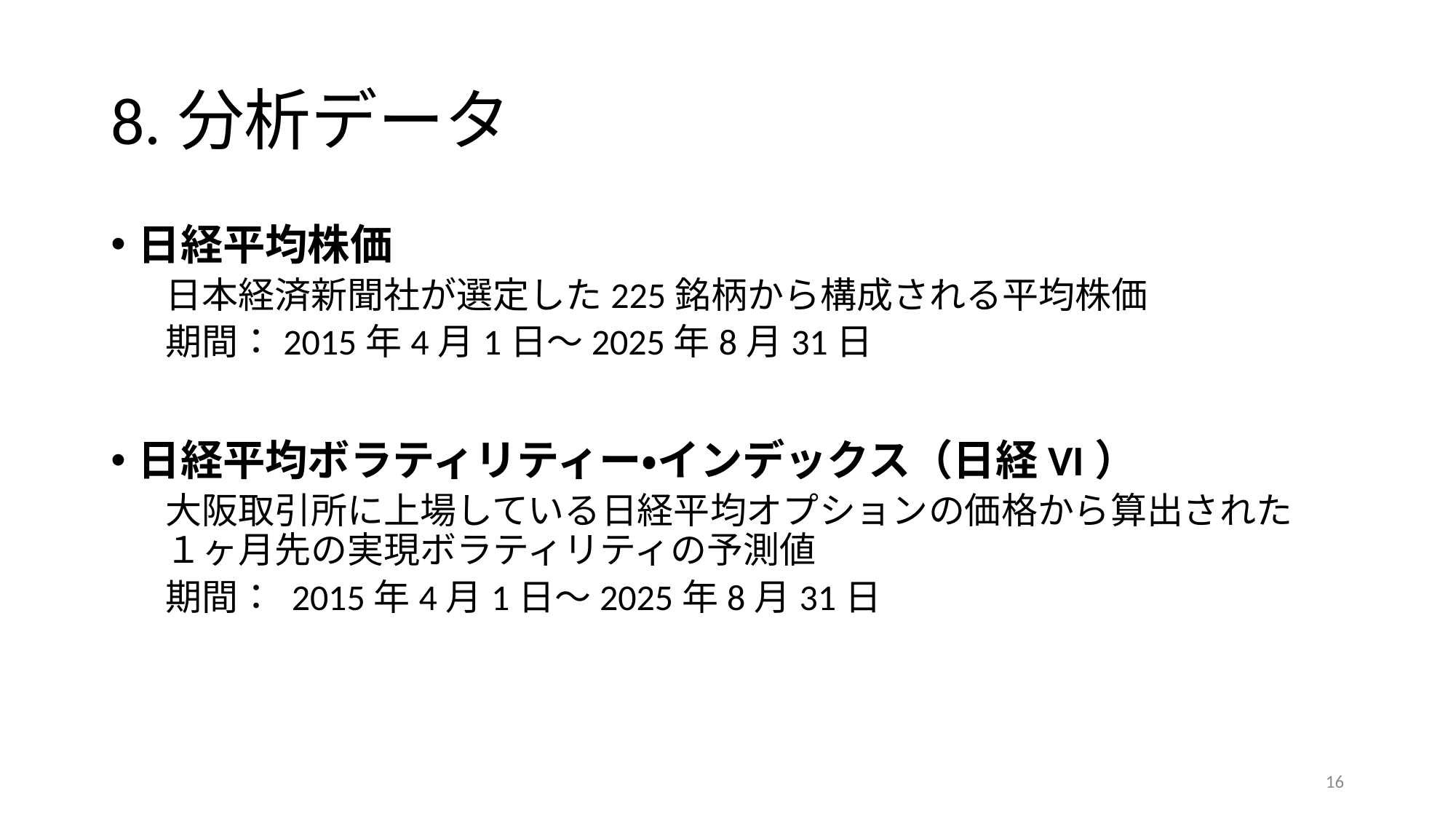

# 8.分析データ
日経平均株価
日本経済新聞社が選定した225銘柄から構成される平均株価
期間：2015年4月1日～2025年8月31日

日経平均ボラティリティー・インデックス（日経VI）
大阪取引所に上場している日経平均オプションの価格から算出された１ヶ月先の実現ボラティリティの予測値
期間： 2015年4月1日～2025年8月31日
16